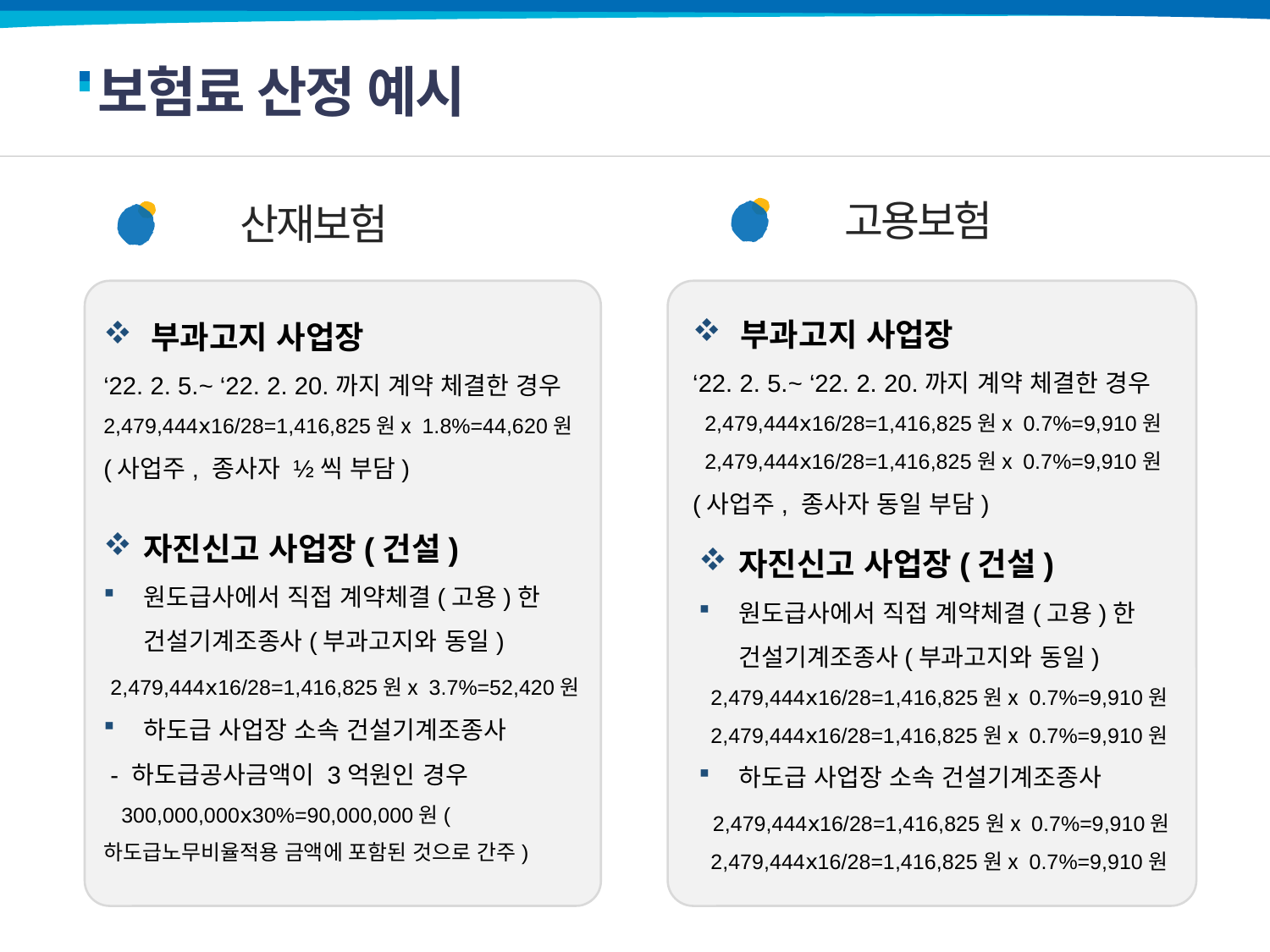

보험료 산정 예시

     고용보험

      산재보험

부과고지 사업장
‘22. 2. 5.~ ‘22. 2. 20.까지 계약 체결한 경우
2,479,444ⅹ16/28=1,416,825원ⅹ1.8%=44,620원
(사업주, 종사자 ½씩 부담)

부과고지 사업장
‘22. 2. 5.~ ‘22. 2. 20.까지 계약 체결한 경우
  2,479,444ⅹ16/28=1,416,825원ⅹ0.7%=9,910원
  2,479,444ⅹ16/28=1,416,825원ⅹ0.7%=9,910원
(사업주, 종사자 동일 부담)
2019년도 소속기관 부패방지 시책평가(감사실)
자진신고 사업장(건설)
원도급사에서 직접 계약체결(고용)한 건설기계조종사(부과고지와 동일)
 2,479,444ⅹ16/28=1,416,825원ⅹ3.7%=52,420원
하도급 사업장 소속 건설기계조종사
 - 하도급공사금액이 3억원인 경우
   300,000,000ⅹ30%=90,000,000원(하도급노무비율적용 금액에 포함된 것으로 간주)
자진신고 사업장(건설)
원도급사에서 직접 계약체결(고용)한 건설기계조종사(부과고지와 동일)
  2,479,444ⅹ16/28=1,416,825원ⅹ0.7%=9,910원
  2,479,444ⅹ16/28=1,416,825원ⅹ0.7%=9,910원
하도급 사업장 소속 건설기계조종사
  2,479,444ⅹ16/28=1,416,825원ⅹ0.7%=9,910원
  2,479,444ⅹ16/28=1,416,825원ⅹ0.7%=9,910원